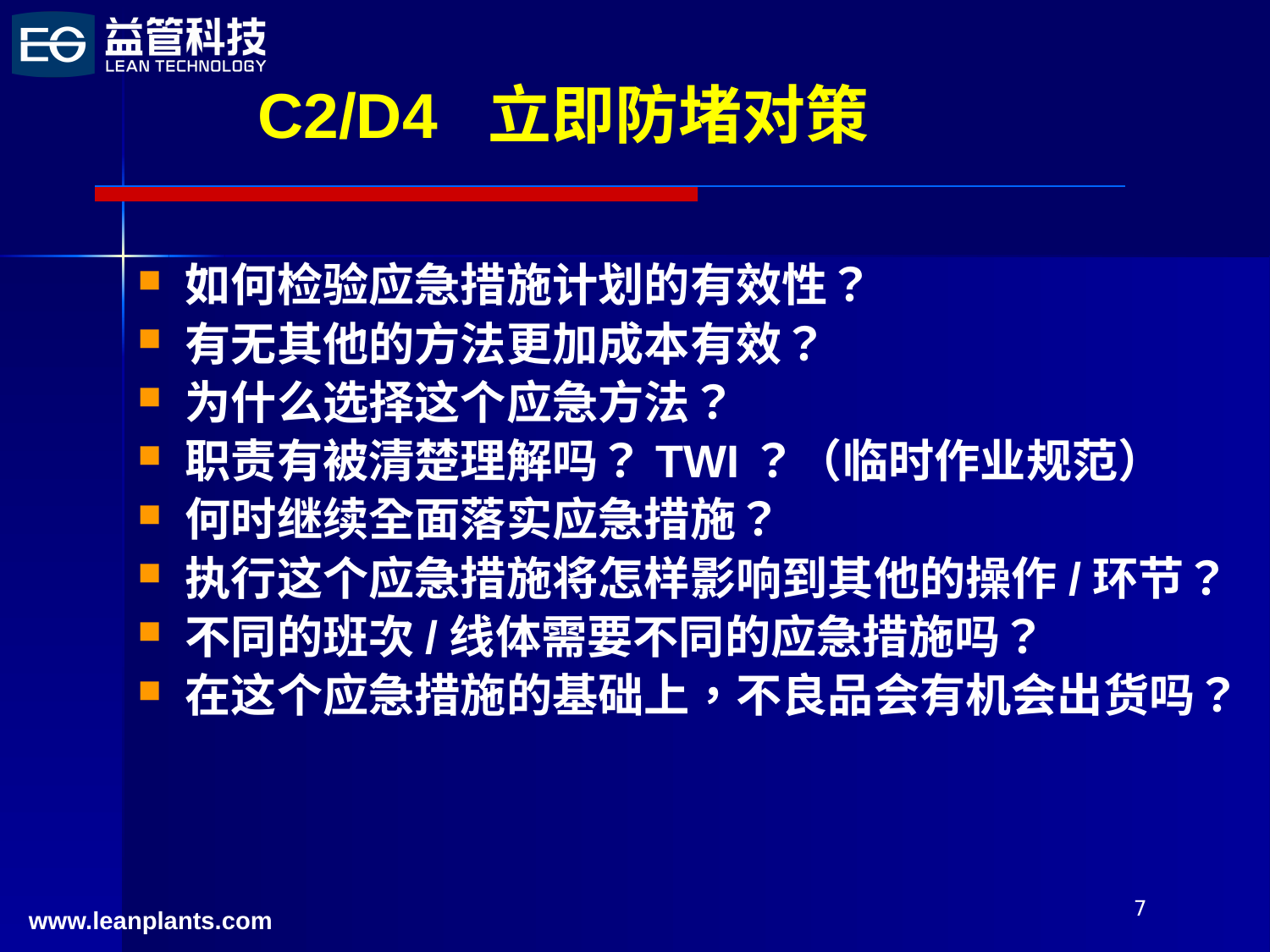

# C2/D4  立即防堵对策
如何检验应急措施计划的有效性？
有无其他的方法更加成本有效？
为什么选择这个应急方法？
职责有被清楚理解吗？TWI？（临时作业规范）
何时继续全面落实应急措施？
执行这个应急措施将怎样影响到其他的操作/环节？
不同的班次/线体需要不同的应急措施吗？
在这个应急措施的基础上，不良品会有机会出货吗？

7